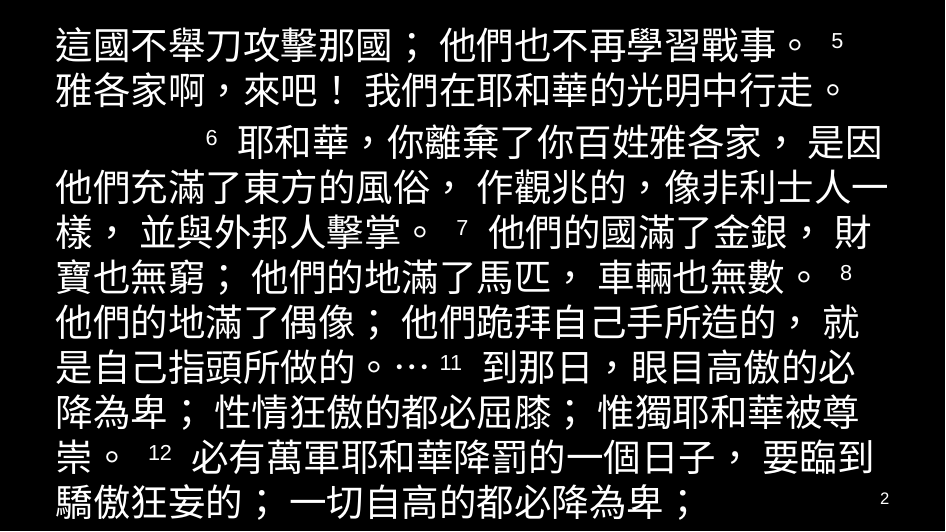

這國不舉刀攻擊那國； 他們也不再學習戰事。 5 雅各家啊，來吧！ 我們在耶和華的光明中行走。
	6 耶和華，你離棄了你百姓雅各家， 是因他們充滿了東方的風俗， 作觀兆的，像非利士人一樣， 並與外邦人擊掌。 7 他們的國滿了金銀， 財寶也無窮； 他們的地滿了馬匹， 車輛也無數。 8 他們的地滿了偶像； 他們跪拜自己手所造的， 就是自己指頭所做的。…11 到那日，眼目高傲的必降為卑； 性情狂傲的都必屈膝； 惟獨耶和華被尊崇。 12 必有萬軍耶和華降罰的一個日子， 要臨到驕傲狂妄的； 一切自高的都必降為卑；

2